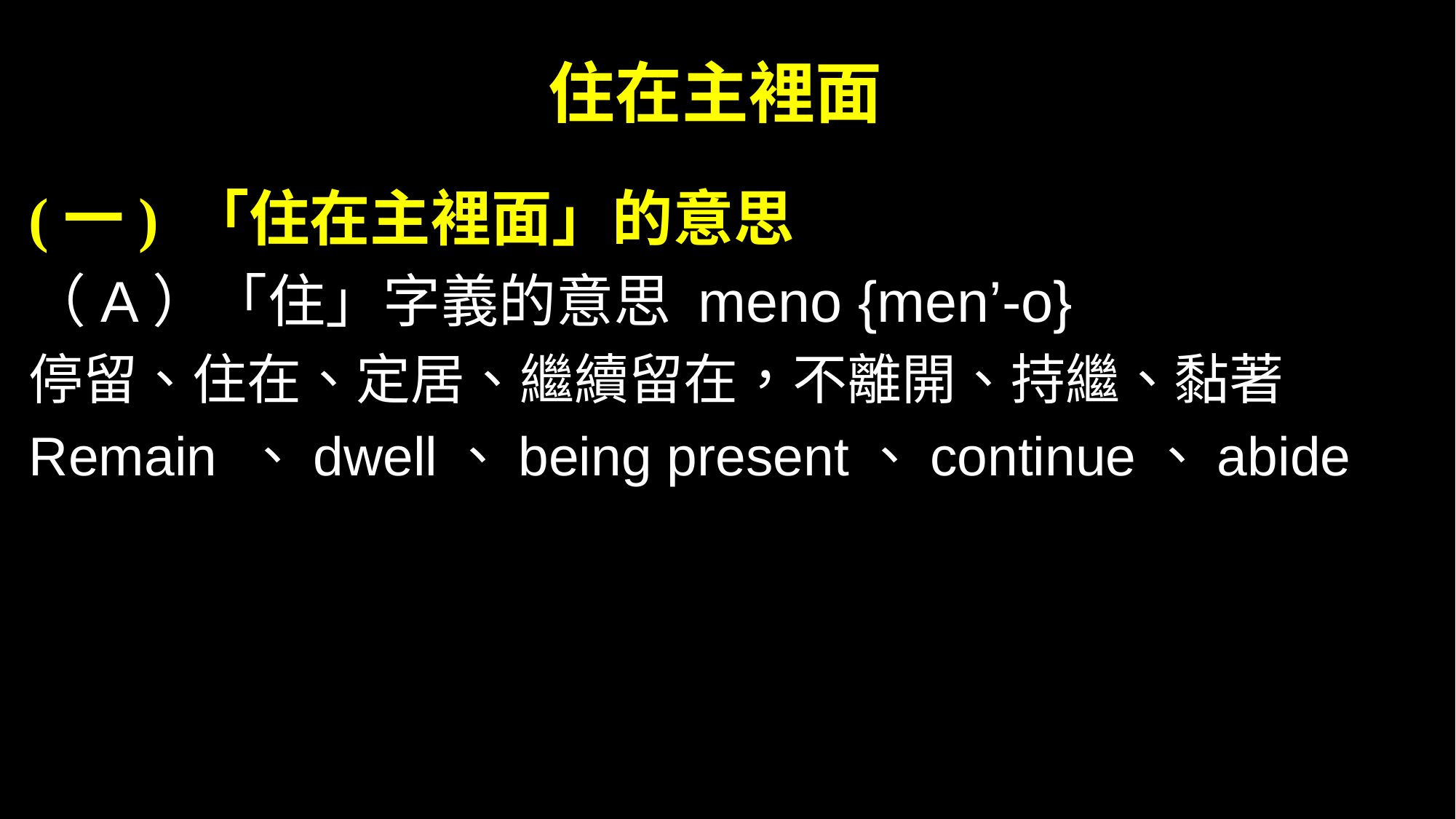

# 住在主裡面
(一) 「住在主裡面」的意思
（A）「住」字義的意思 meno {men’-o}
停留、住在、定居、繼續留在，不離開、持繼、黏著
Remain 、dwell、being present、continue、abide